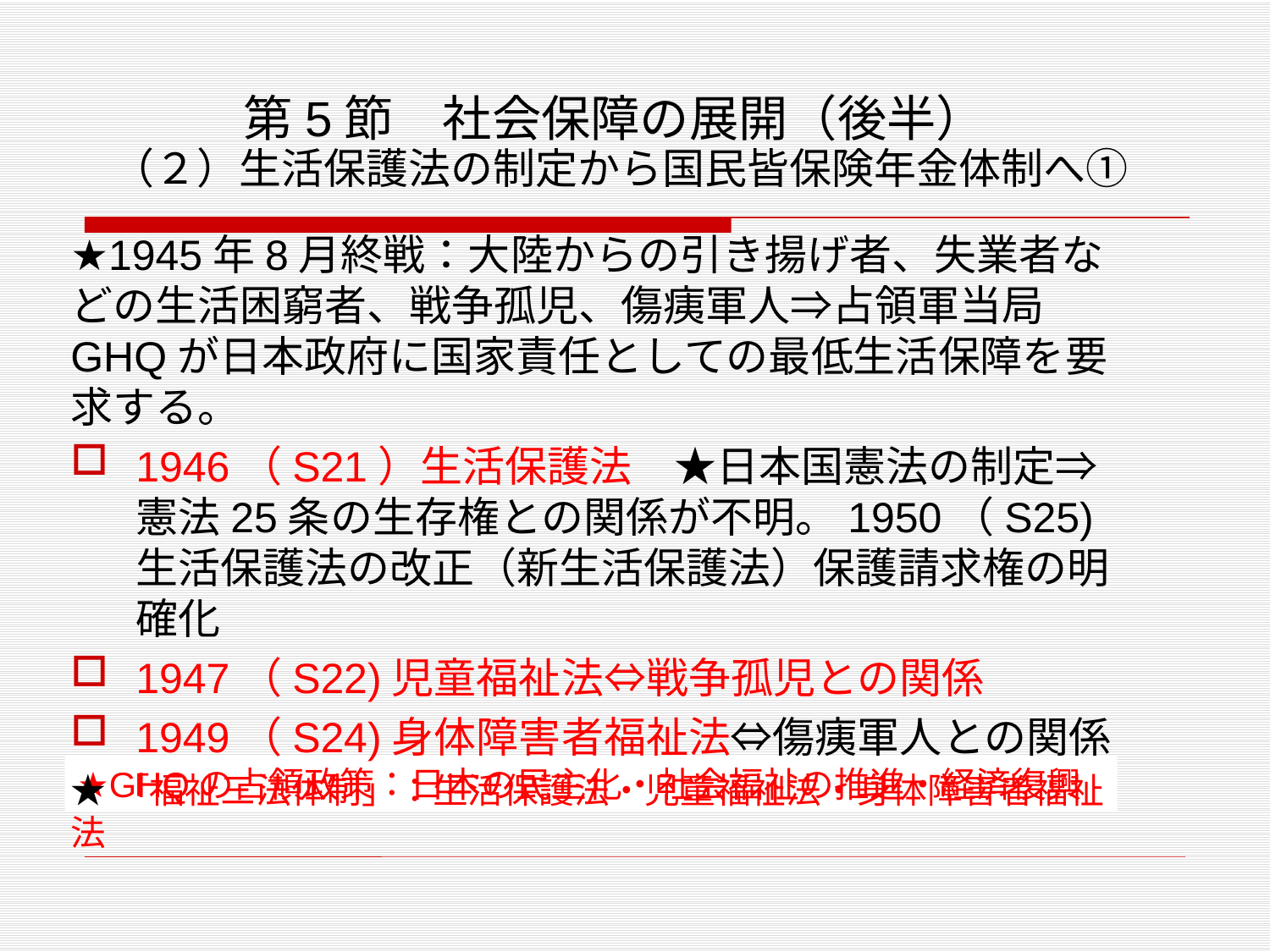

# 第5節　社会保障の展開（後半） （２）生活保護法の制定から国民皆保険年金体制へ①
★1945年8月終戦：大陸からの引き揚げ者、失業者などの生活困窮者、戦争孤児、傷痍軍人⇒占領軍当局GHQが日本政府に国家責任としての最低生活保障を要求する。
1946（S21）生活保護法　★日本国憲法の制定⇒憲法25条の生存権との関係が不明。1950（S25)生活保護法の改正（新生活保護法）保護請求権の明確化
1947（S22)児童福祉法⇔戦争孤児との関係
1949（S24)身体障害者福祉法⇔傷痍軍人との関係
★「福祉三法体制」：生活保護法・児童福祉法・身体障害者福祉法

★GHQの占領政策：日本の民主化・社会福祉の推進・経済復興